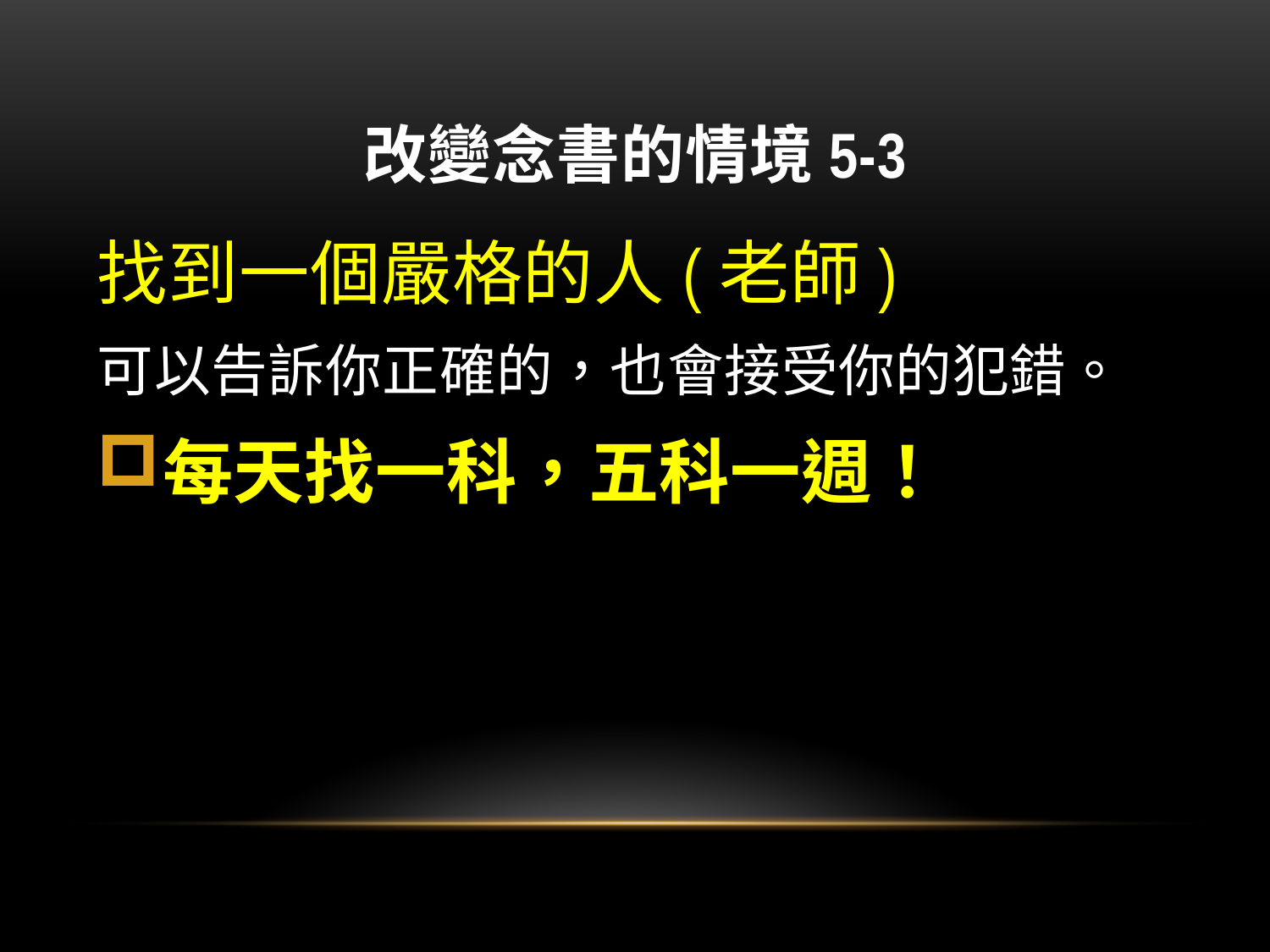

# 改變念書的情境5-3
找到一個嚴格的人(老師)
可以告訴你正確的，也會接受你的犯錯。
每天找一科，五科一週！